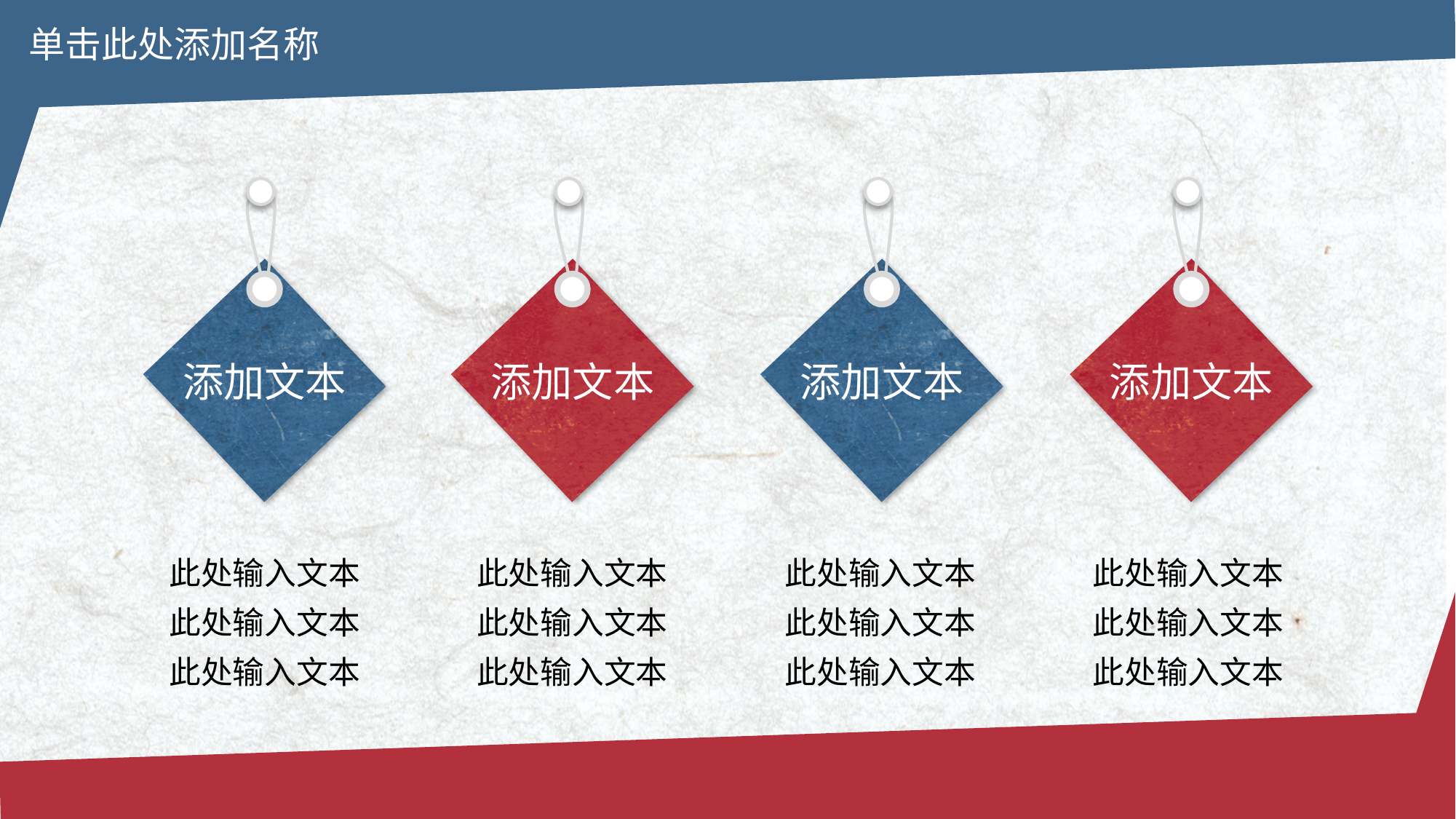

单击此处添加名称

添加文本

添加文本

添加文本

添加文本

此处输入文本
此处输入文本
此处输入文本
此处输入文本
此处输入文本
此处输入文本
此处输入文本
此处输入文本
此处输入文本
此处输入文本
此处输入文本
此处输入文本